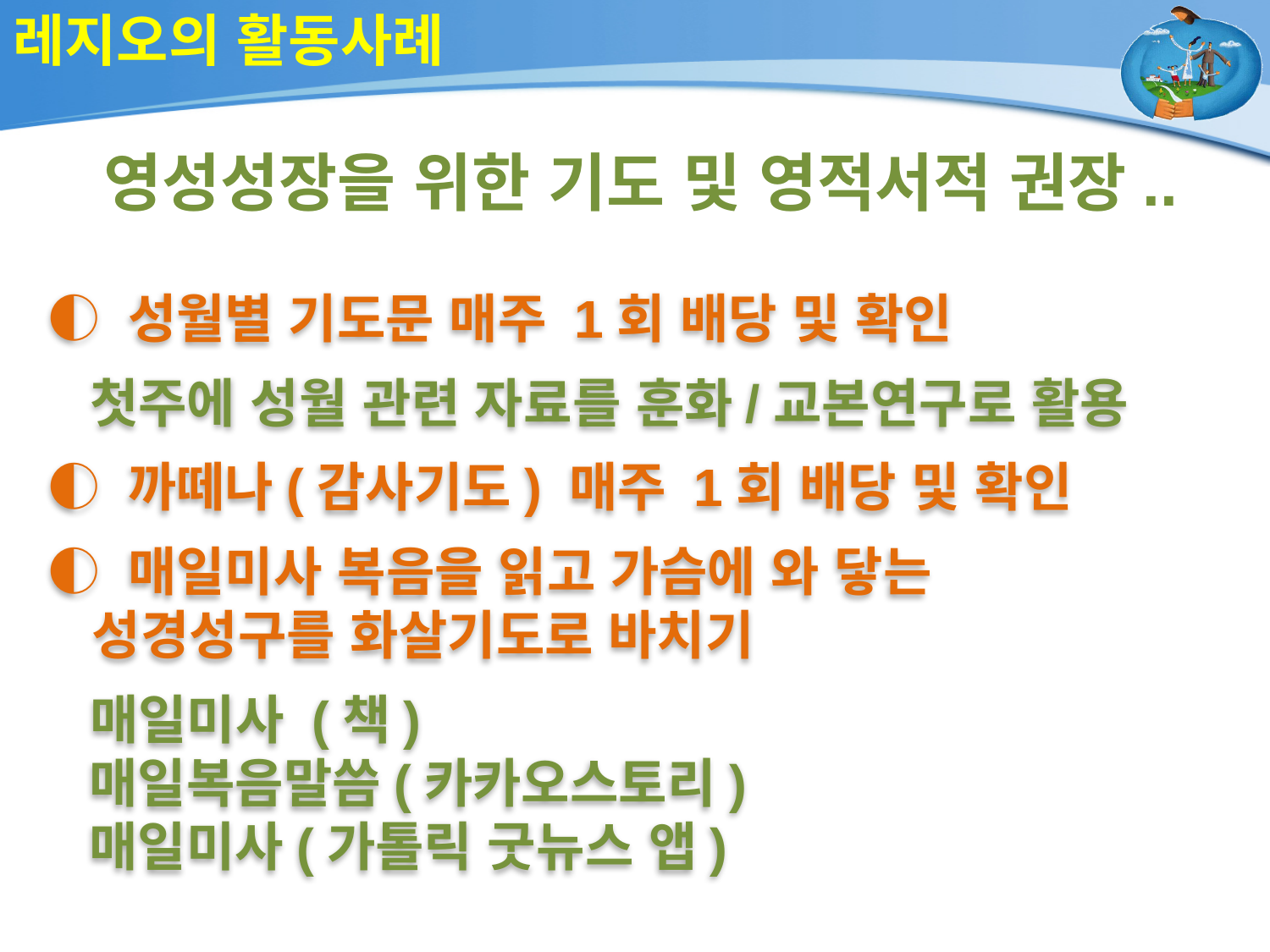

# 레지오의 활동사례
영성성장을 위한 기도 및 영적서적 권장..
◐ 성월별 기도문 매주 1회 배당 및 확인
  첫주에 성월 관련 자료를 훈화/교본연구로 활용
◐ 까떼나(감사기도) 매주 1회 배당 및 확인
◐ 매일미사 복음을 읽고 가슴에 와 닿는
   성경성구를 화살기도로 바치기
  매일미사 (책)
  매일복음말씀(카카오스토리)
  매일미사(가톨릭 굿뉴스 앱)